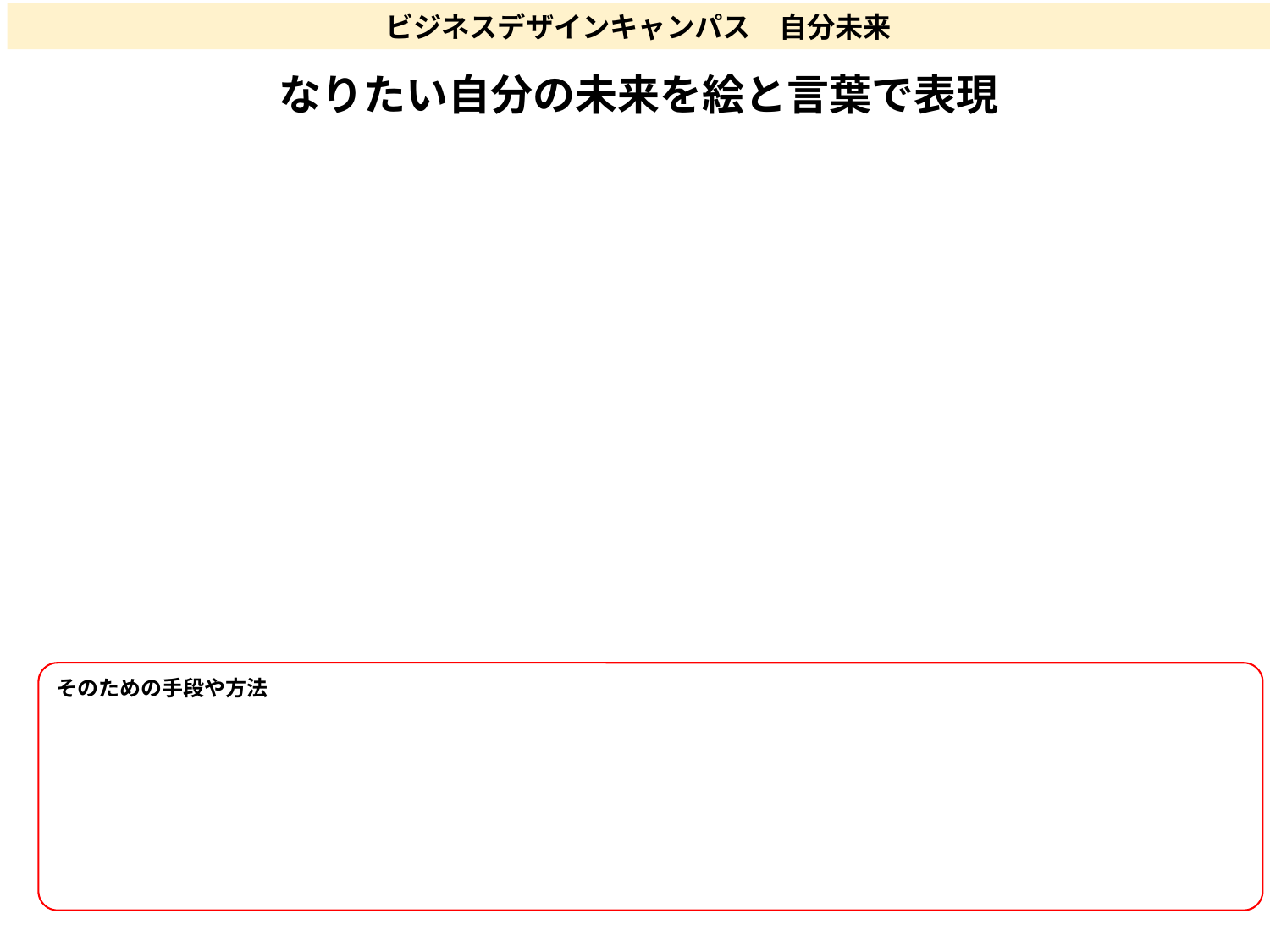

ビジネスデザインキャンパス　自分未来
なりたい自分の未来を絵と言葉で表現
そのための手段や方法